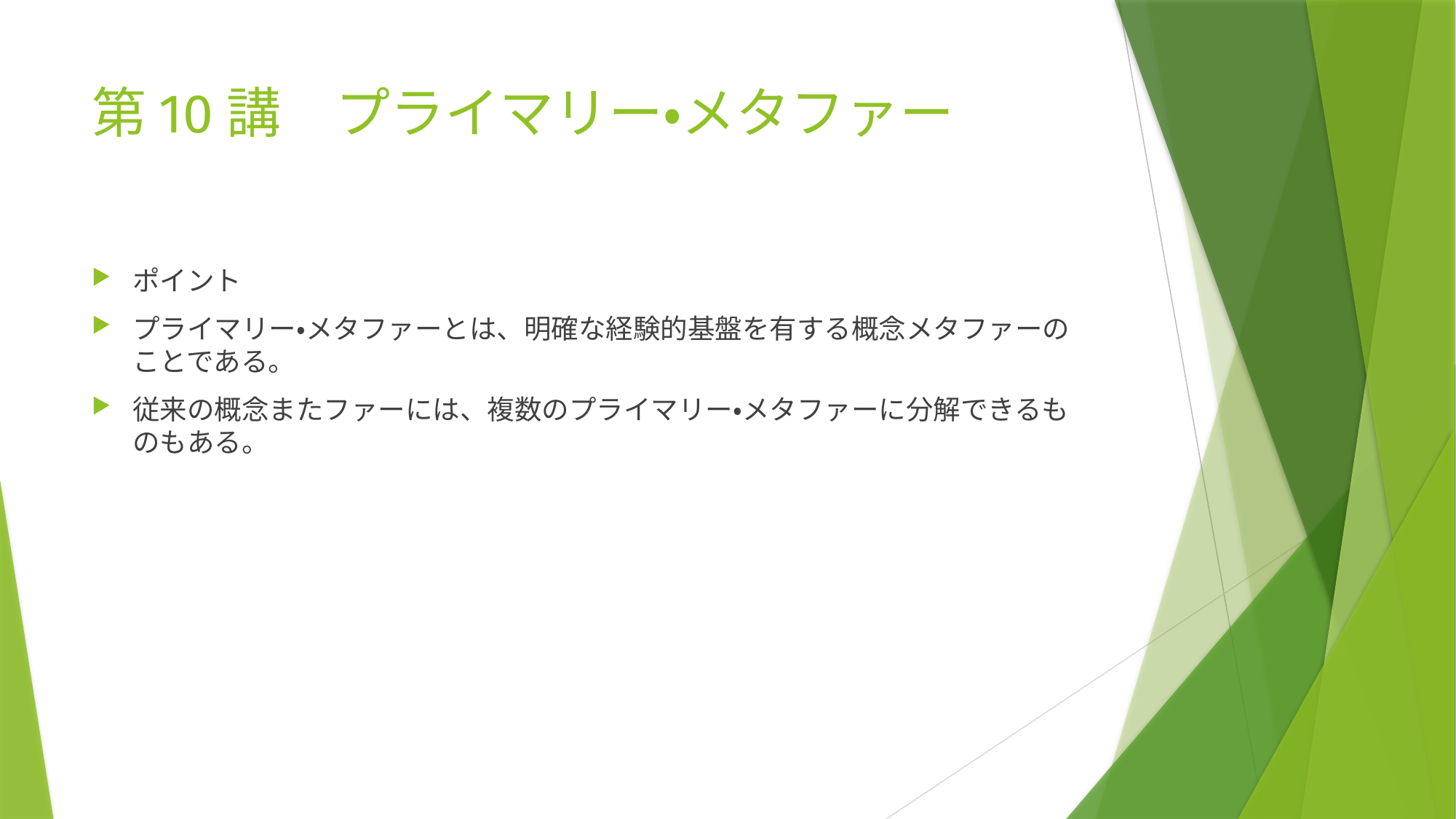

# 第10講　プライマリー・メタファー
ポイント
プライマリー・メタファーとは、明確な経験的基盤を有する概念メタファーのことである。
従来の概念またファーには、複数のプライマリー・メタファーに分解できるものもある。